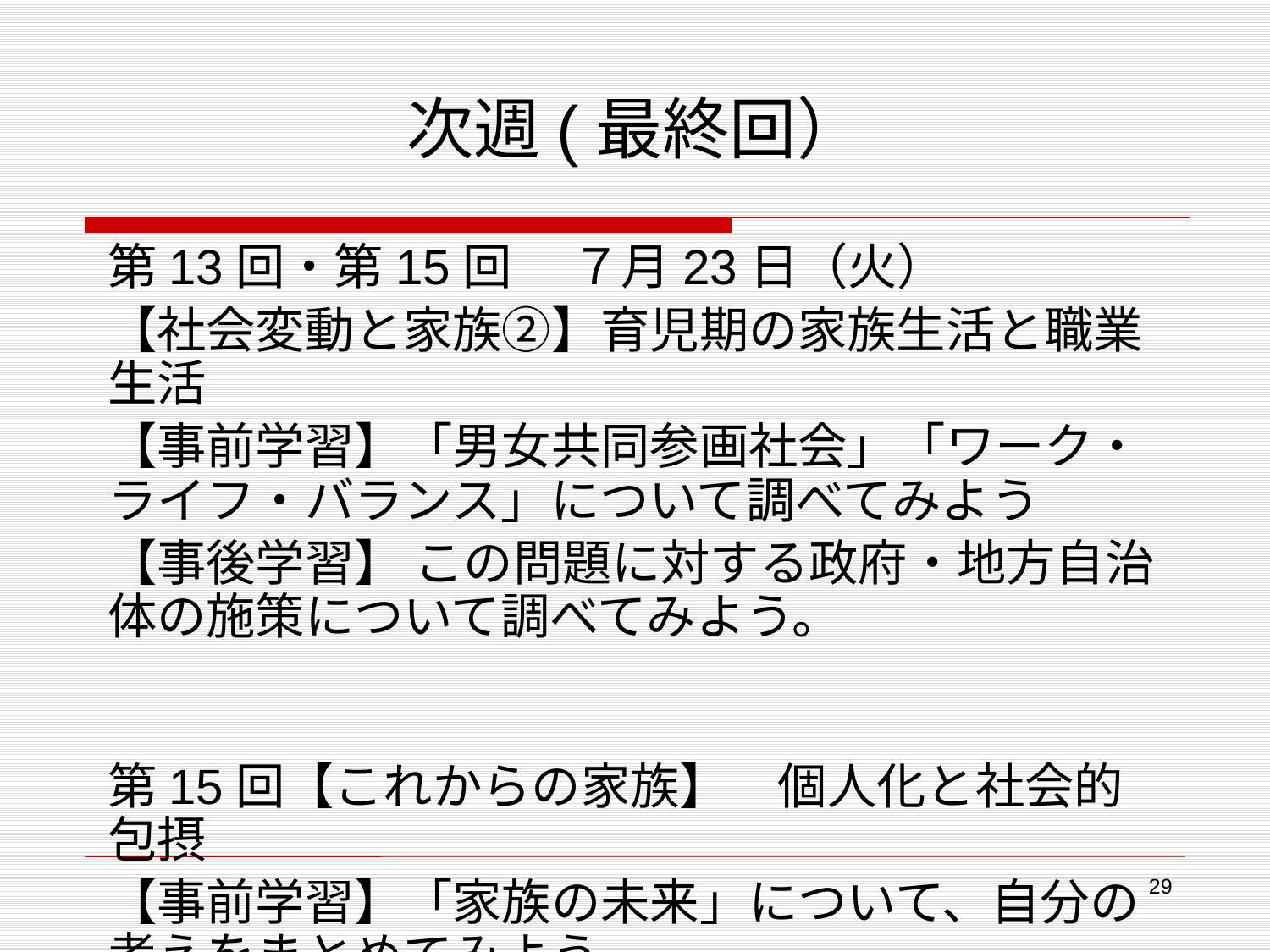

# 次週(最終回）
第13回・第15回　 ７月23日（火）
【社会変動と家族②】育児期の家族生活と職業生活
【事前学習】「男女共同参画社会」「ワーク・ライフ・バランス」について調べてみよう
【事後学習】 この問題に対する政府・地方自治体の施策について調べてみよう。
第15回【これからの家族】　個人化と社会的包摂
【事前学習】「家族の未来」について、自分の考えをまとめてみよう。
【事後学習】 自分自身のライフプランを作ってみよう

29